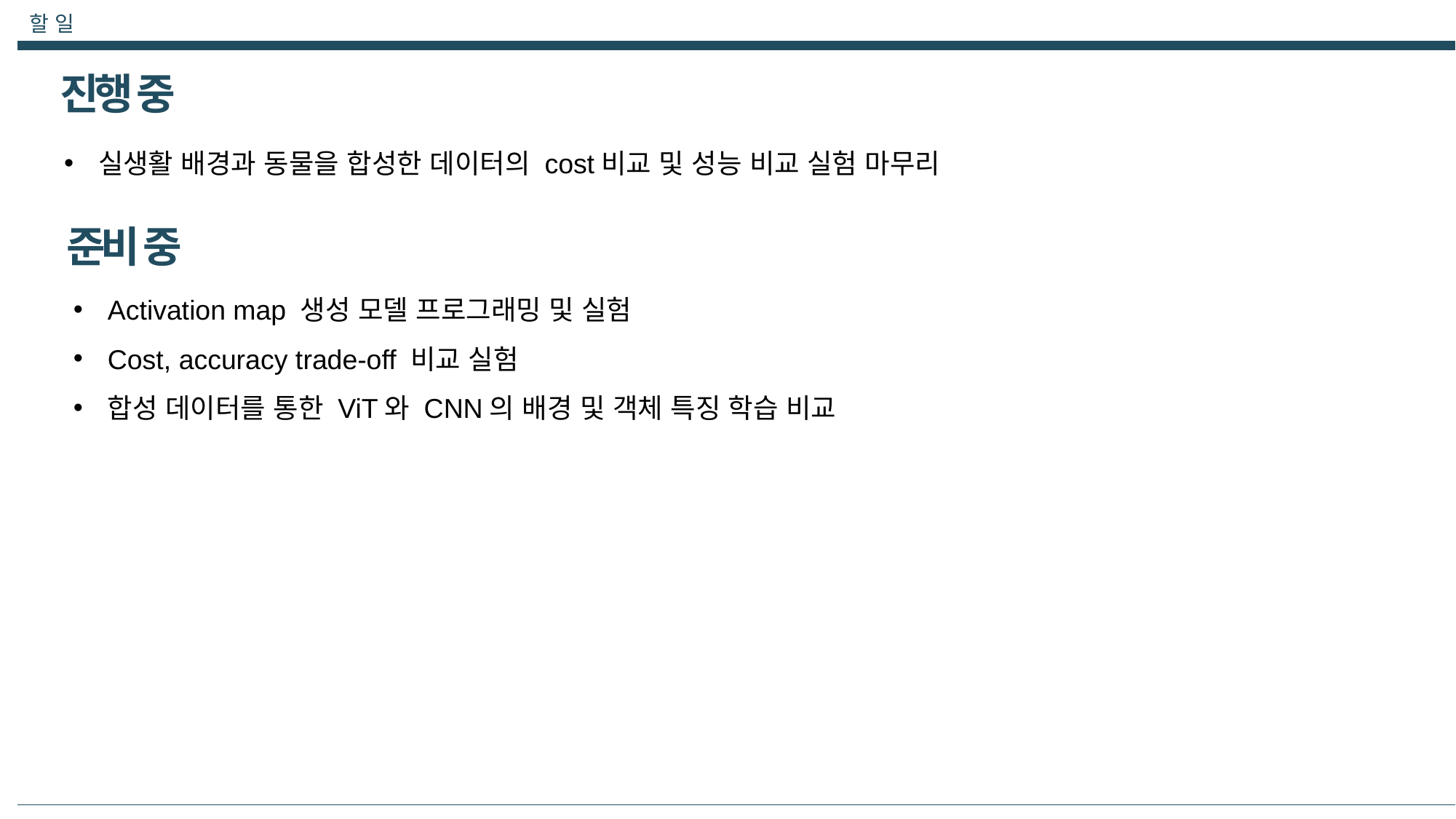

할 일
진행 중
실생활 배경과 동물을 합성한 데이터의 cost비교 및 성능 비교 실험 마무리

준비 중
Activation map 생성 모델 프로그래밍 및 실험
Cost, accuracy trade-off 비교 실험
합성 데이터를 통한 ViT와 CNN의 배경 및 객체 특징 학습 비교

이미지
이미지
이미지